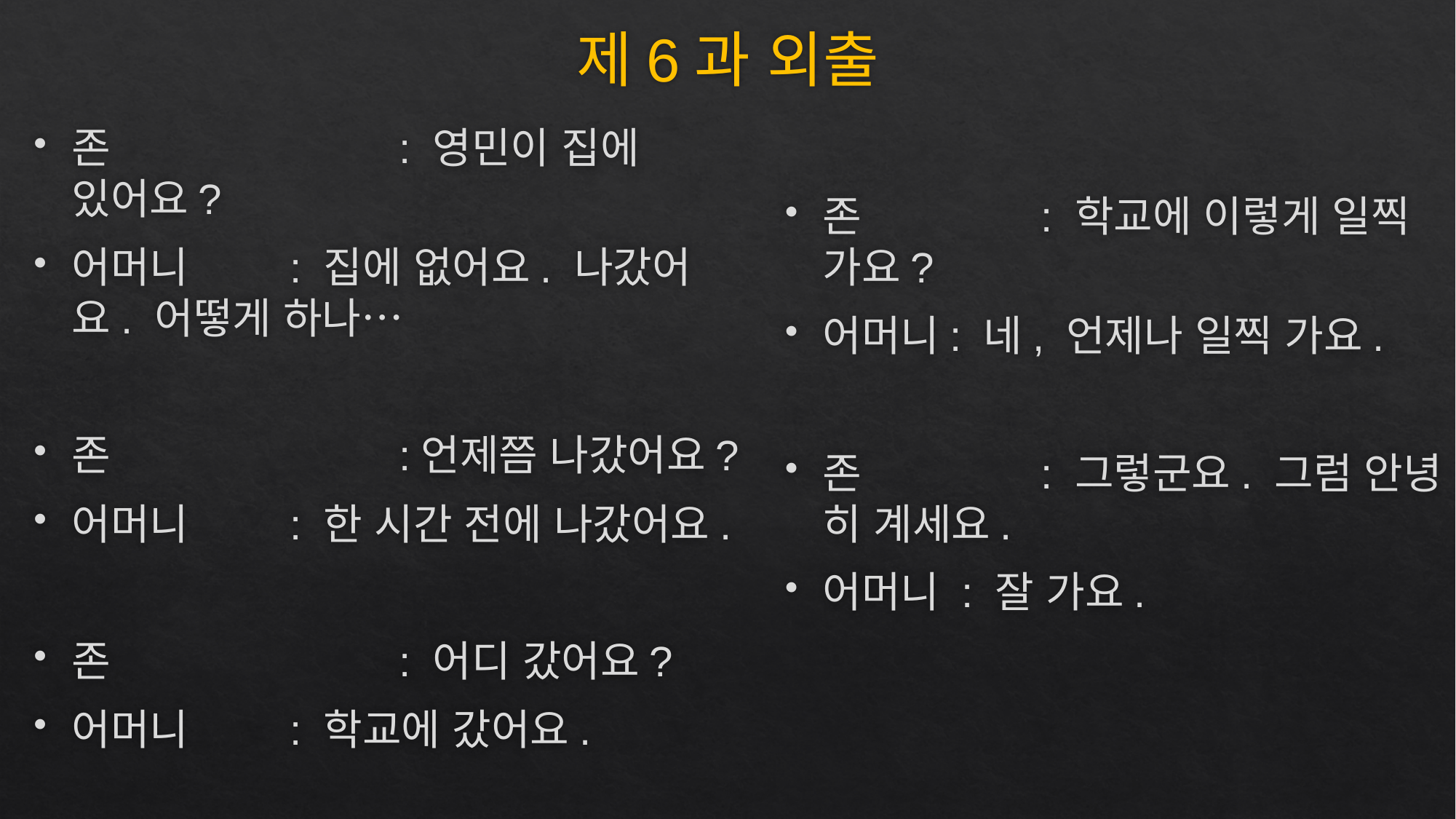

# 제6과 외출
존 			: 영민이 집에 있어요?
어머니 	: 집에 없어요. 나갔어요. 어떻게 하나…

존 			:언제쯤 나갔어요?
어머니 	: 한 시간 전에 나갔어요.

존 			: 어디 갔어요?
어머니 	: 학교에 갔어요.

존 		: 학교에 이렇게 일찍 가요?
어머니: 네, 언제나 일찍 가요.

존 		: 그렇군요. 그럼 안녕 히 계세요.
어머니 : 잘 가요.